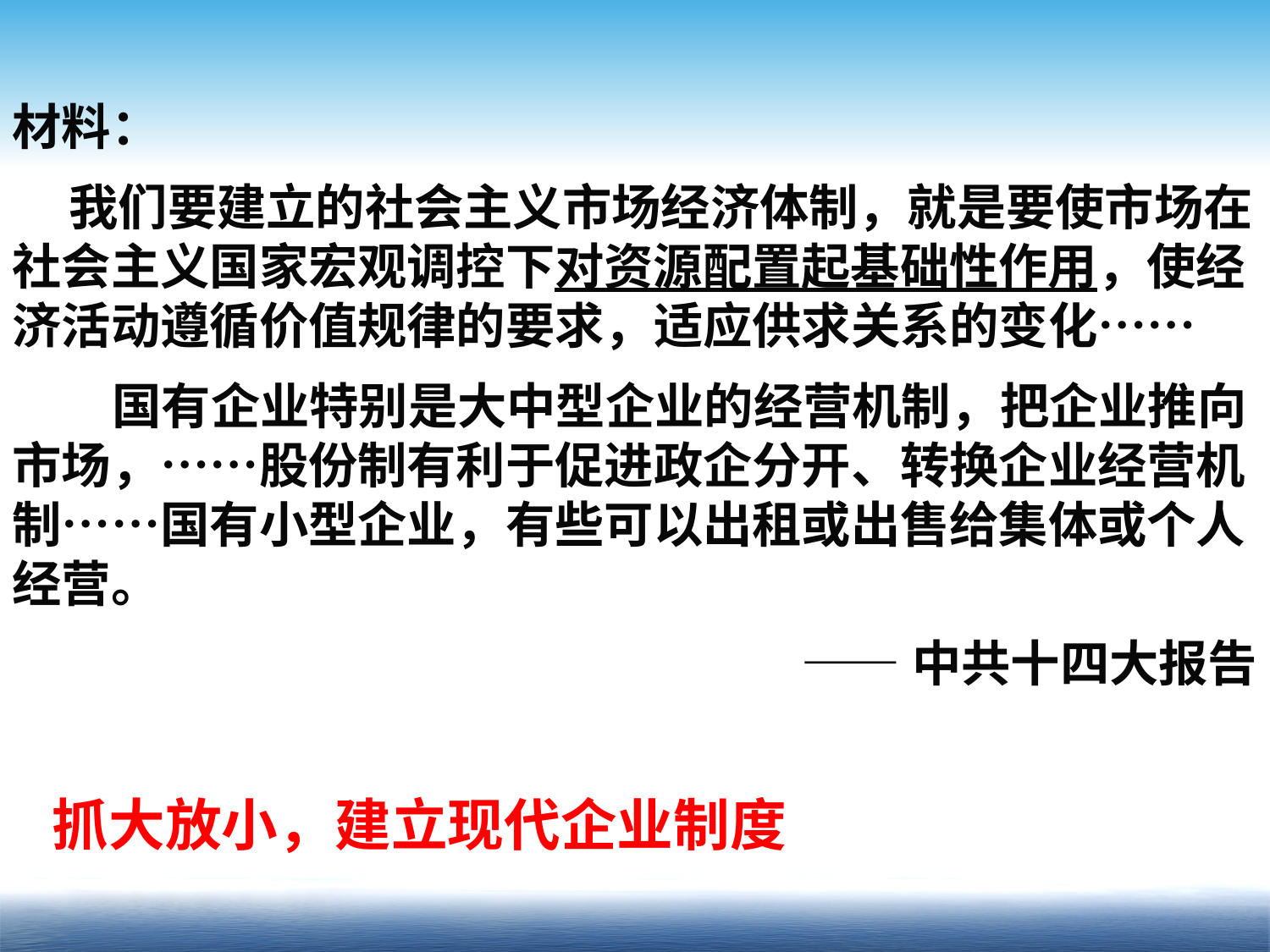

材料：
    我们要建立的社会主义市场经济体制，就是要使市场在社会主义国家宏观调控下对资源配置起基础性作用，使经济活动遵循价值规律的要求，适应供求关系的变化……
        国有企业特别是大中型企业的经营机制，把企业推向市场，……股份制有利于促进政企分开、转换企业经营机制……国有小型企业，有些可以出租或出售给集体或个人经营。
——中共十四大报告
抓大放小，建立现代企业制度